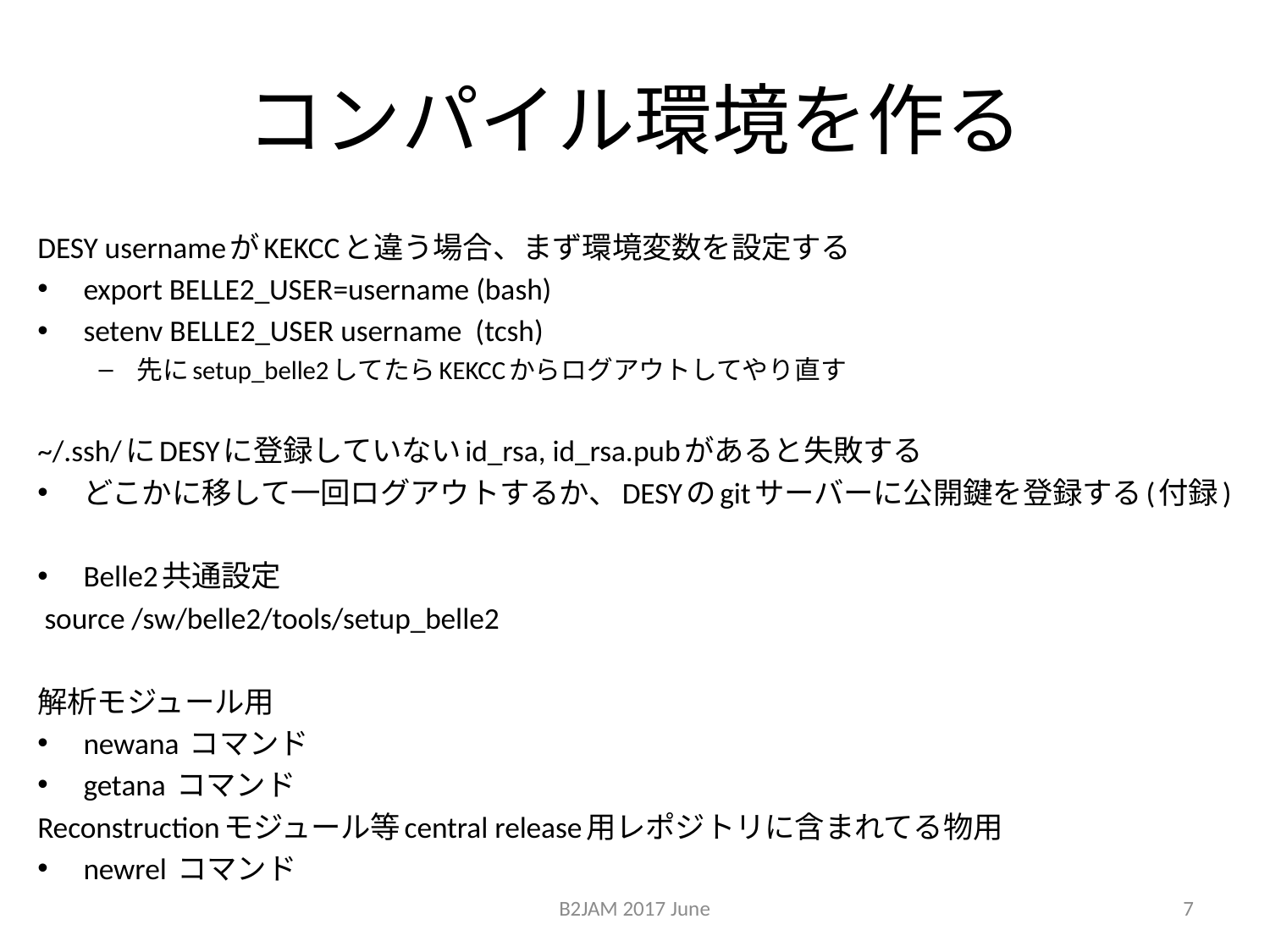

# コンパイル環境を作る
DESY usernameがKEKCCと違う場合、まず環境変数を設定する
export BELLE2_USER=username (bash)
setenv BELLE2_USER username  (tcsh)
先にsetup_belle2してたらKEKCCからログアウトしてやり直す

~/.ssh/にDESYに登録していないid_rsa, id_rsa.pubがあると失敗する
どこかに移して一回ログアウトするか、DESYのgitサーバーに公開鍵を登録する(付録)

Belle2共通設定
 source /sw/belle2/tools/setup_belle2

解析モジュール用
newana コマンド
getana コマンド
Reconstructionモジュール等central release用レポジトリに含まれてる物用
newrel コマンド

B2JAM 2017 June
7